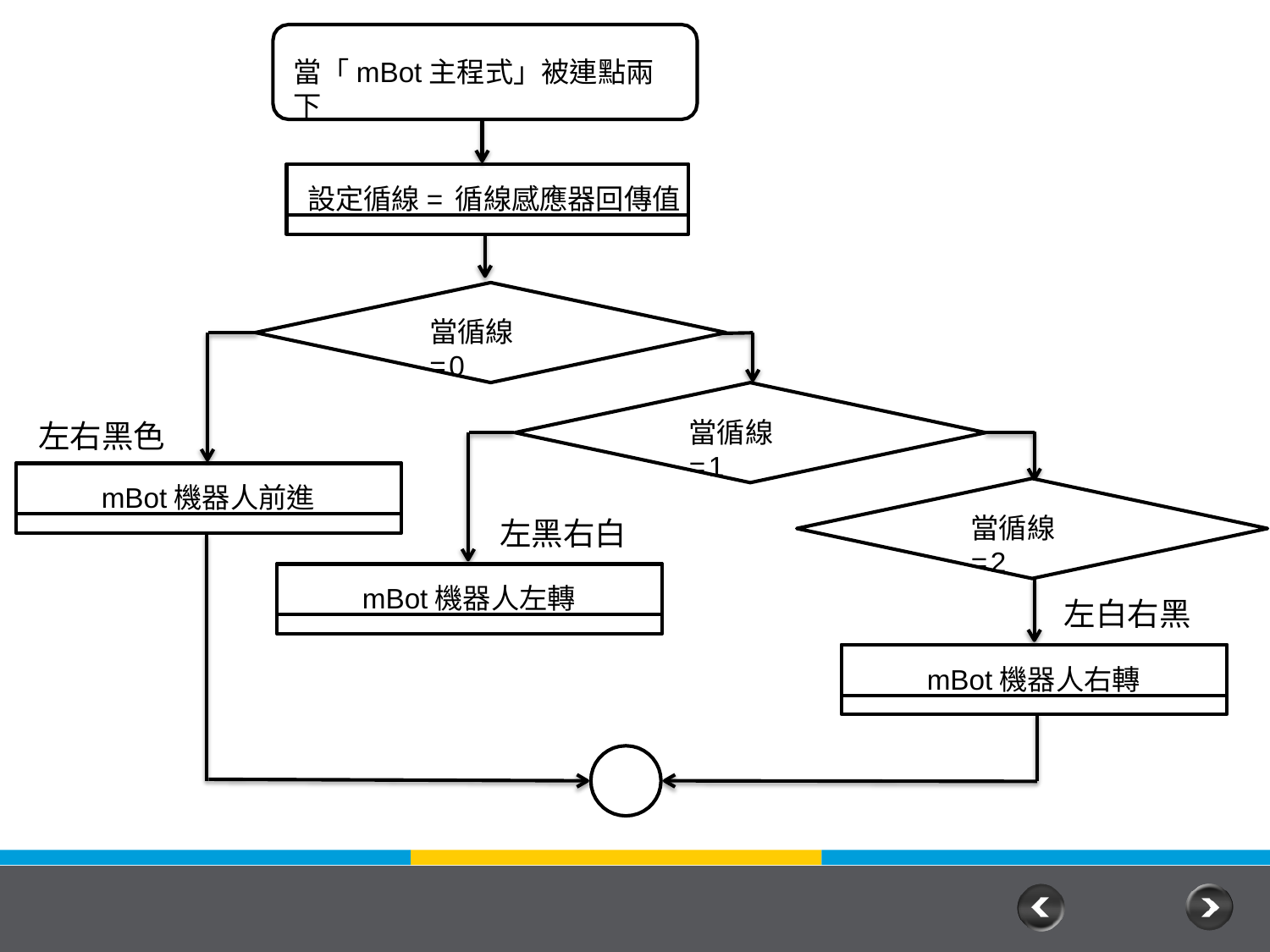

當「mBot主程式」被連點兩下

設定循線=循線感應器回傳值

當循線=0

當循線=1
左右黑色

mBot機器人前進

當循線=2
左黑右白

mBot機器人左轉

左白右黑

mBot機器人右轉

16